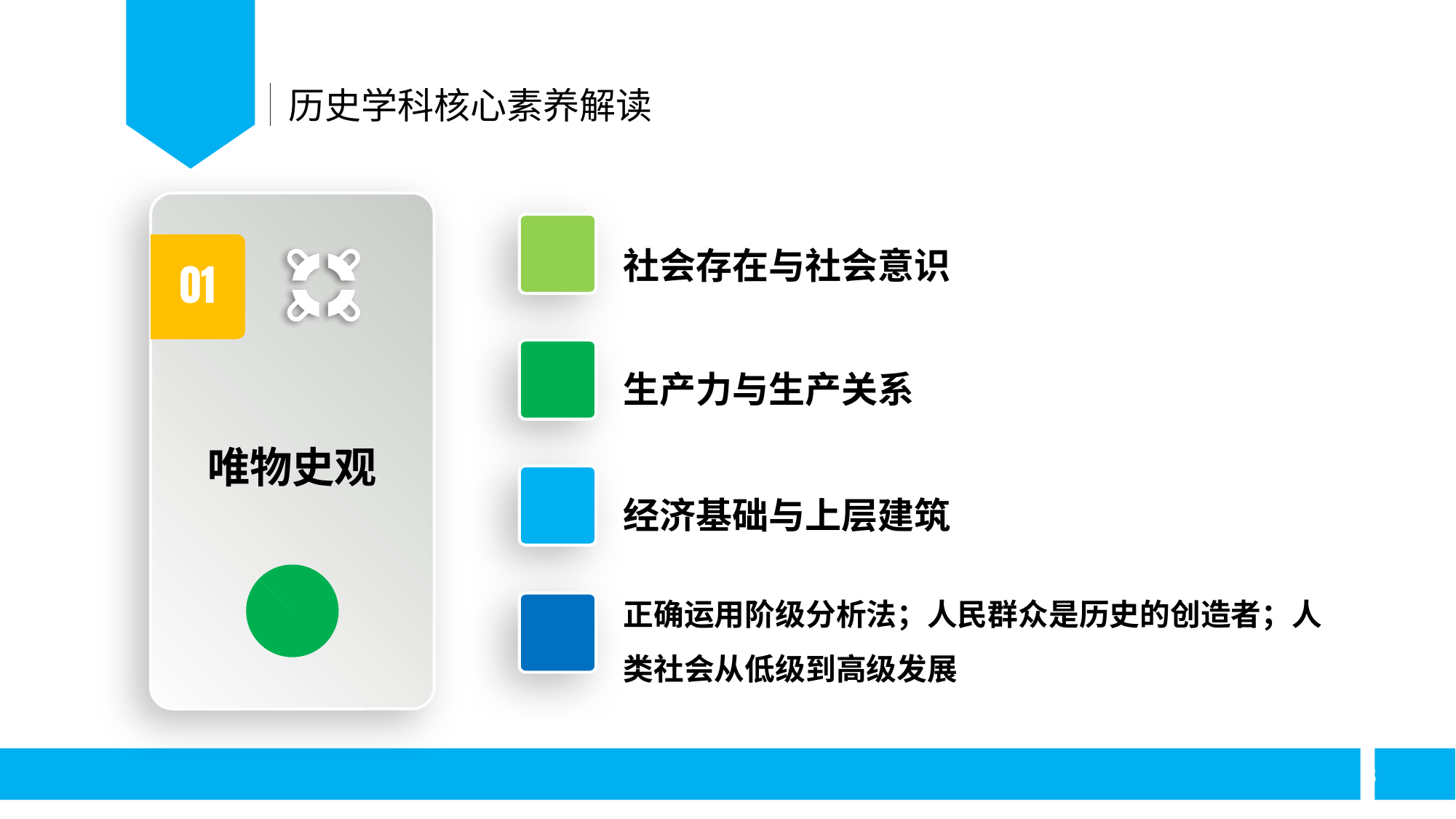

历史学科核心素养解读

01
唯物史观

### Chart

| Category | 销售额 |
|---|---|
| 第一季度 | 87.0 |
| 第二季度 | 13.0 |
社会存在与社会意识
生产力与生产关系

经济基础与上层建筑

正确运用阶级分析法；人民群众是历史的创造者；人类社会从低级到高级发展